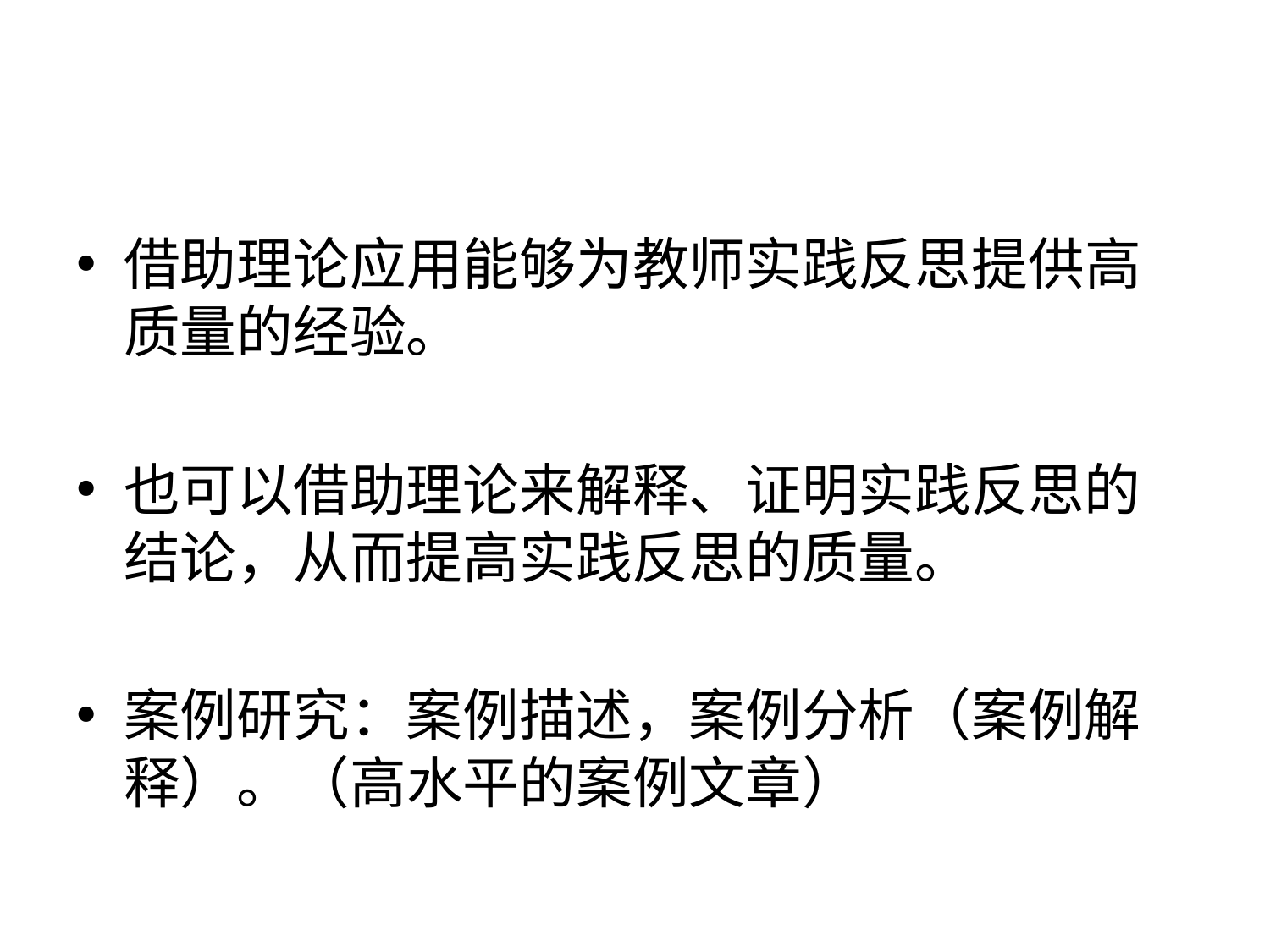

#
借助理论应用能够为教师实践反思提供高质量的经验。

也可以借助理论来解释、证明实践反思的结论，从而提高实践反思的质量。

案例研究：案例描述，案例分析（案例解释）。（高水平的案例文章）